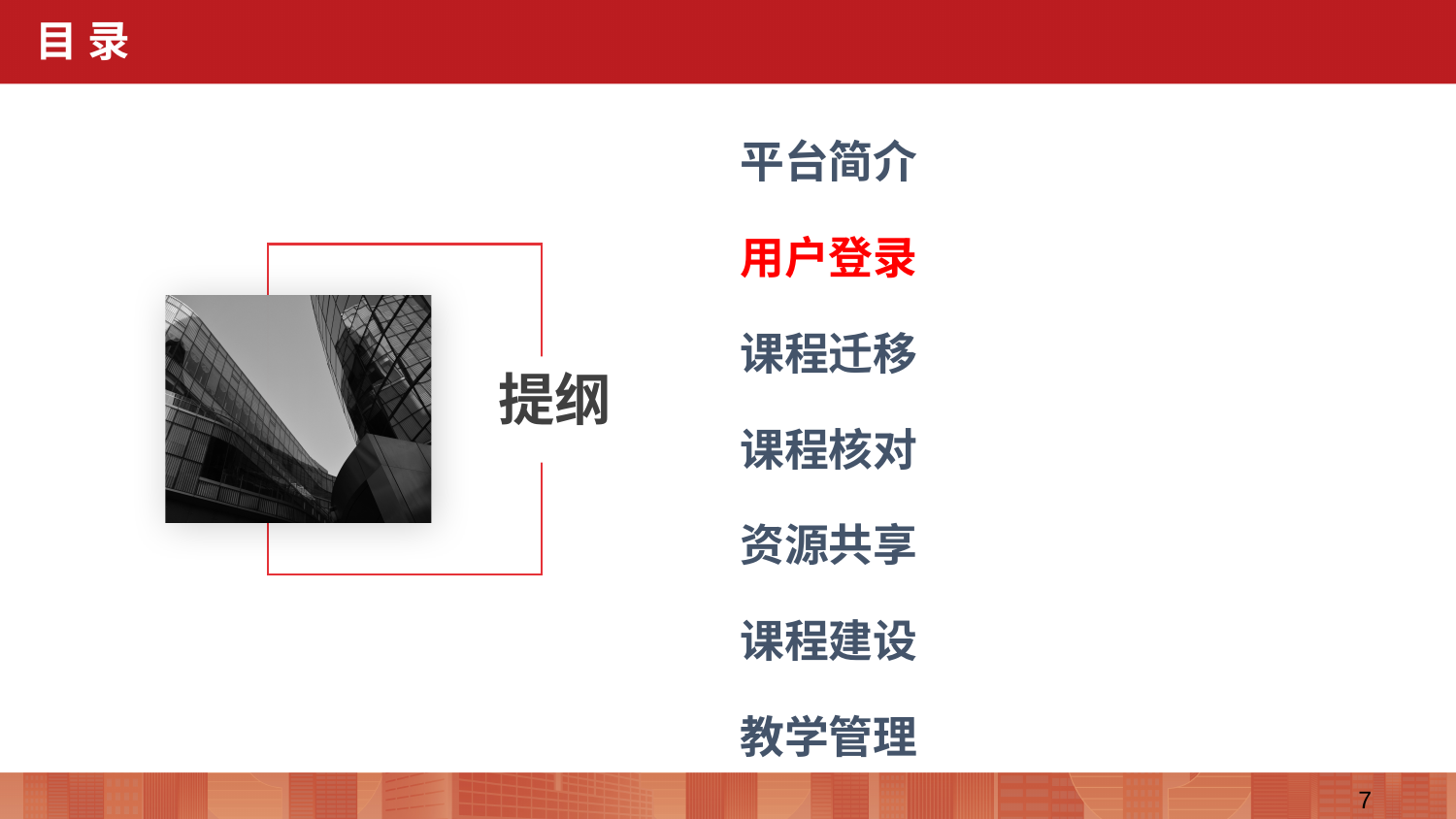

目 录
平台简介
用户登录
课程迁移
课程核对
资源共享
课程建设
教学管理

提纲